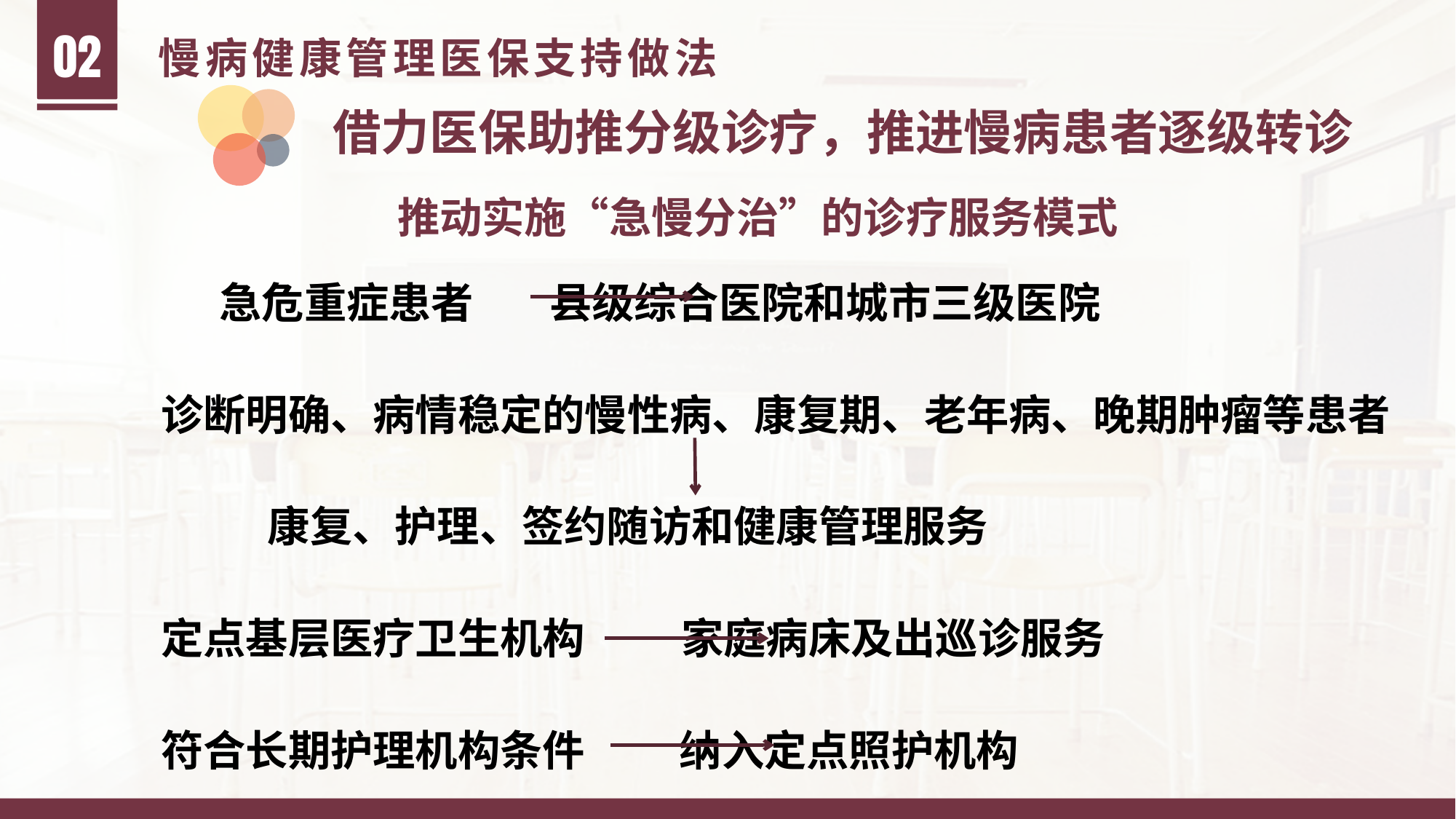

02

慢病健康管理医保支持做法

借力医保助推分级诊疗，推进慢病患者逐级转诊
推动实施“急慢分治”的诊疗服务模式

     急危重症患者        县级综合医院和城市三级医院

诊断明确、病情稳定的慢性病、康复期、老年病、晚期肿瘤等患者

          康复、护理、签约随访和健康管理服务

定点基层医疗卫生机构          家庭病床及出巡诊服务

符合长期护理机构条件          纳入定点照护机构